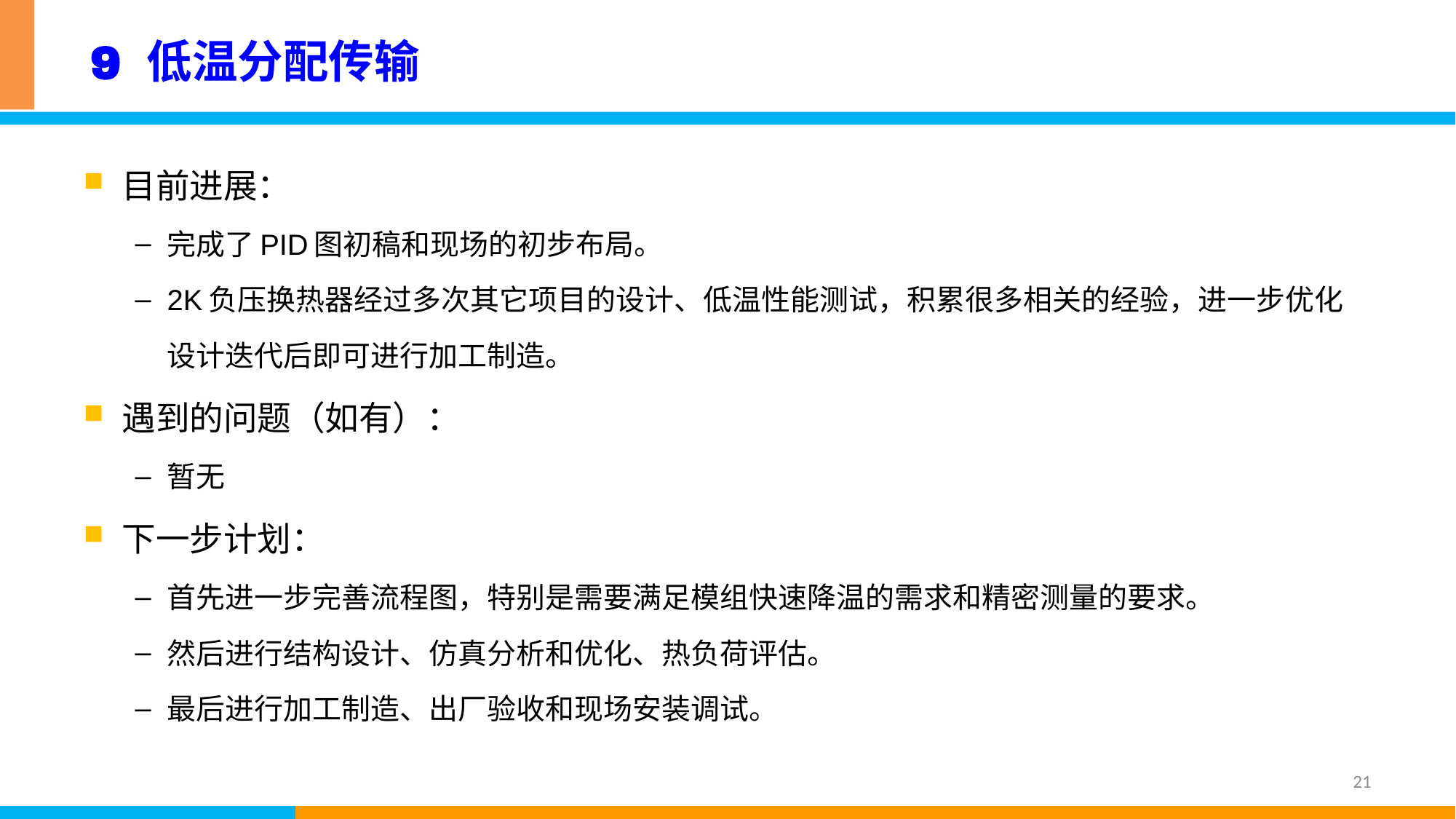

# 9 低温分配传输
目前进展：
完成了PID图初稿和现场的初步布局。
2K负压换热器经过多次其它项目的设计、低温性能测试，积累很多相关的经验，进一步优化设计迭代后即可进行加工制造。
遇到的问题（如有）：
暂无
下一步计划：
首先进一步完善流程图，特别是需要满足模组快速降温的需求和精密测量的要求。
然后进行结构设计、仿真分析和优化、热负荷评估。
最后进行加工制造、出厂验收和现场安装调试。

21